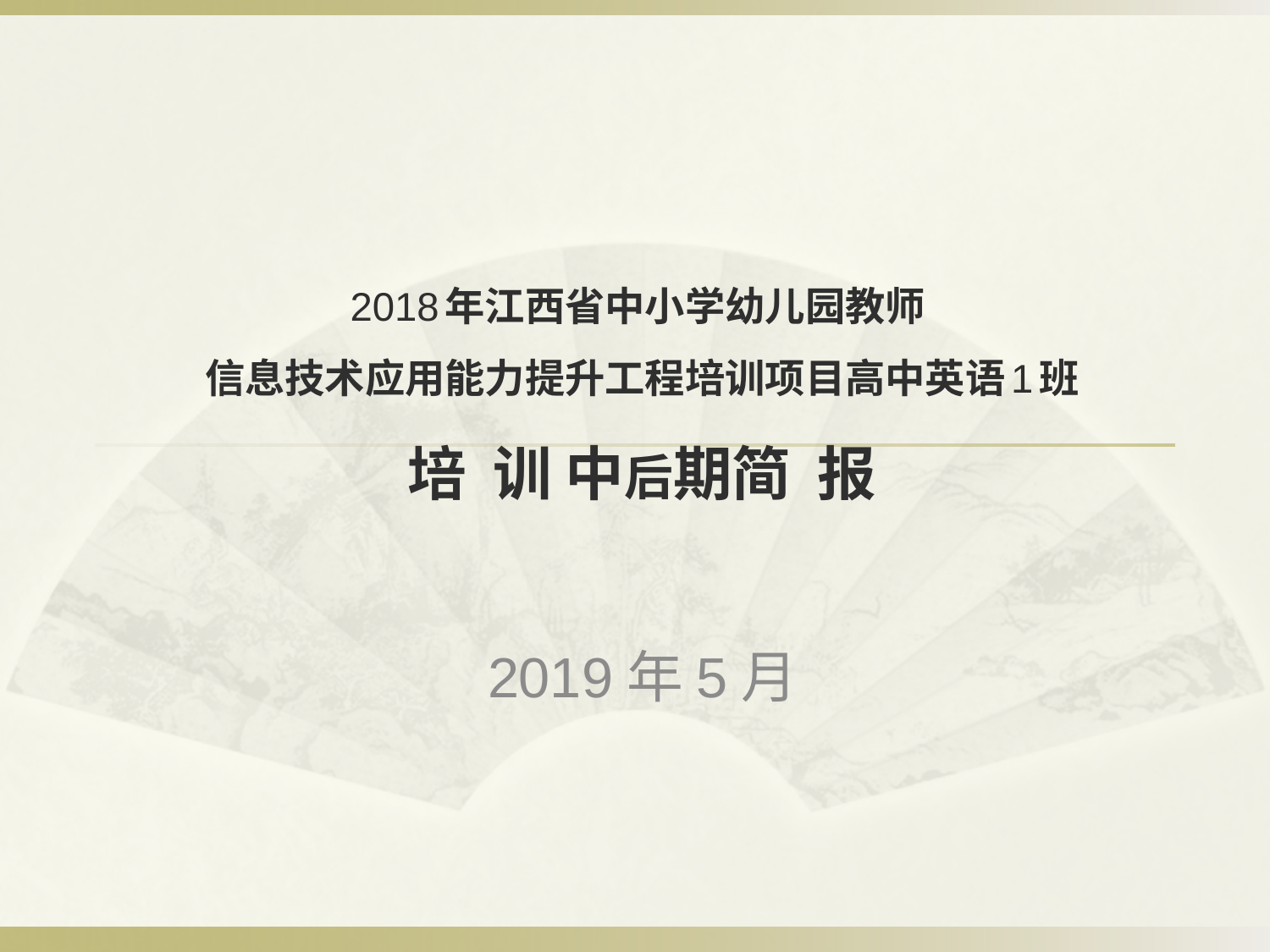

# 2018年江西省中小学幼儿园教师 信息技术应用能力提升工程培训项目高中英语1班 培  训 中后期简  报
2019年5月